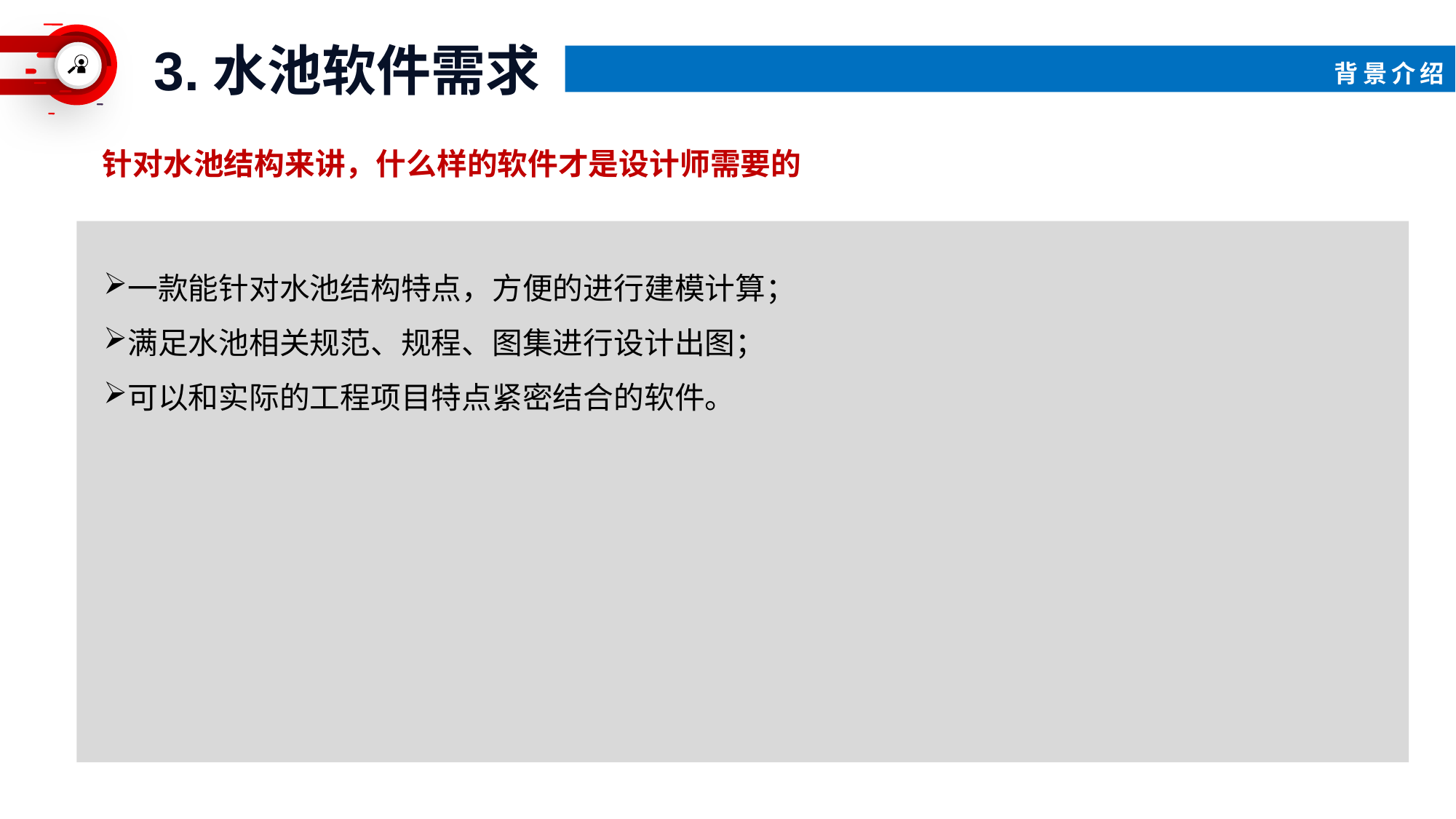

3.水池软件需求

背景介绍

针对水池结构来讲，什么样的软件才是设计师需要的

一款能针对水池结构特点，方便的进行建模计算；
满足水池相关规范、规程、图集进行设计出图；
可以和实际的工程项目特点紧密结合的软件。